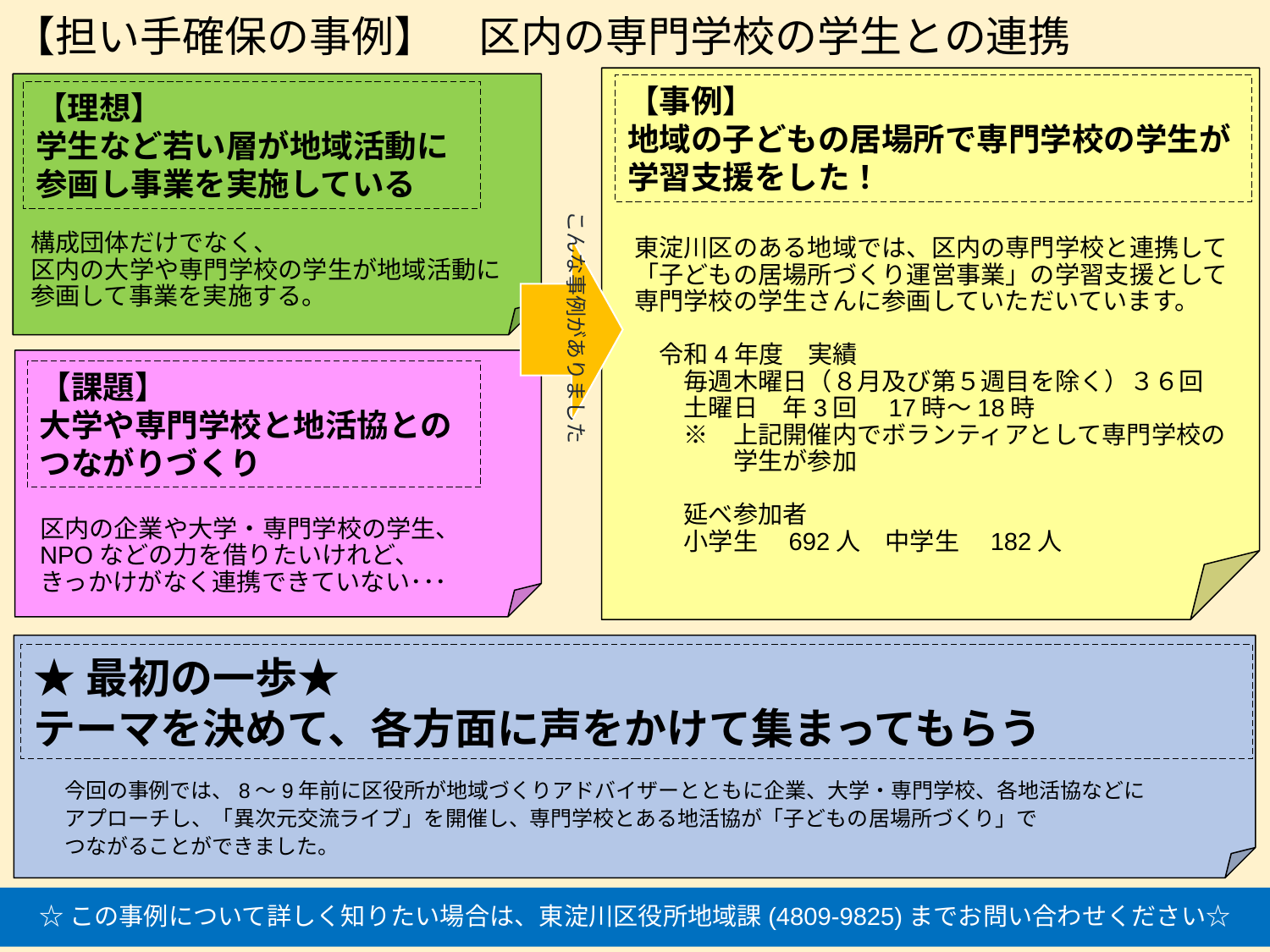

# 【担い手確保の事例】　区内の専門学校の学生との連携

【事例】
地域の子どもの居場所で専門学校の学生が学習支援をした！
【理想】
学生など若い層が地域活動に参画し事業を実施している
こんな事例がありました

構成団体だけでなく、
区内の大学や専門学校の学生が地域活動に
参画して事業を実施する。
東淀川区のある地域では、区内の専門学校と連携して
「子どもの居場所づくり運営事業」の学習支援として
専門学校の学生さんに参画していただいています。

　令和4年度　実績
　　毎週木曜日（８月及び第５週目を除く）３６回
　　土曜日　年3回　17時～18時
　　※　上記開催内でボランティアとして専門学校の
　　　　学生が参加

　　延べ参加者
　　小学生　692人　中学生　182人

【課題】
大学や専門学校と地活協とのつながりづくり

区内の企業や大学・専門学校の学生、
NPOなどの力を借りたいけれど、
きっかけがなく連携できていない･･･

★最初の一歩★
テーマを決めて、各方面に声をかけて集まってもらう
今回の事例では、8～9年前に区役所が地域づくりアドバイザーとともに企業、大学・専門学校、各地活協などに
アプローチし、「異次元交流ライブ」を開催し、専門学校とある地活協が「子どもの居場所づくり」で
つながることができました。

☆この事例について詳しく知りたい場合は、東淀川区役所地域課(4809-9825)までお問い合わせください☆